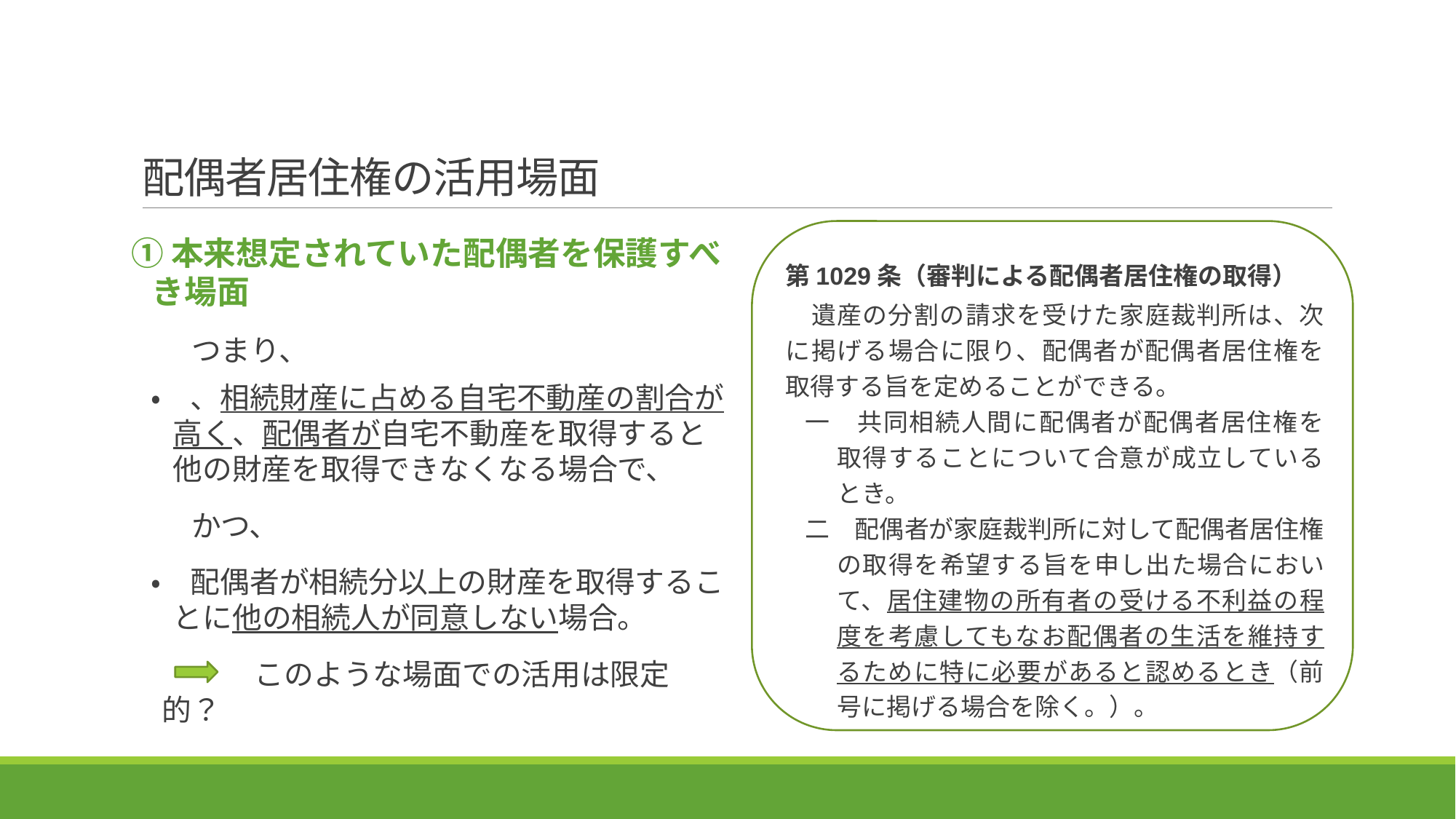

# 配偶者居住権の活用場面

①本来想定されていた配偶者を保護すべき場面
　つまり、
・　、相続財産に占める自宅不動産の割合が高く、配偶者が自宅不動産を取得すると他の財産を取得できなくなる場合で、
　かつ、
・　配偶者が相続分以上の財産を取得することに他の相続人が同意しない場合。
　     　このような場面での活用は限定的？

第1029条（審判による配偶者居住権の取得）
　遺産の分割の請求を受けた家庭裁判所は、次に掲げる場合に限り、配偶者が配偶者居住権を取得する旨を定めることができる。
一　共同相続人間に配偶者が配偶者居住権を取得することについて合意が成立しているとき。
二　配偶者が家庭裁判所に対して配偶者居住権の取得を希望する旨を申し出た場合において、居住建物の所有者の受ける不利益の程度を考慮してもなお配偶者の生活を維持するために特に必要があると認めるとき（前号に掲げる場合を除く。）。